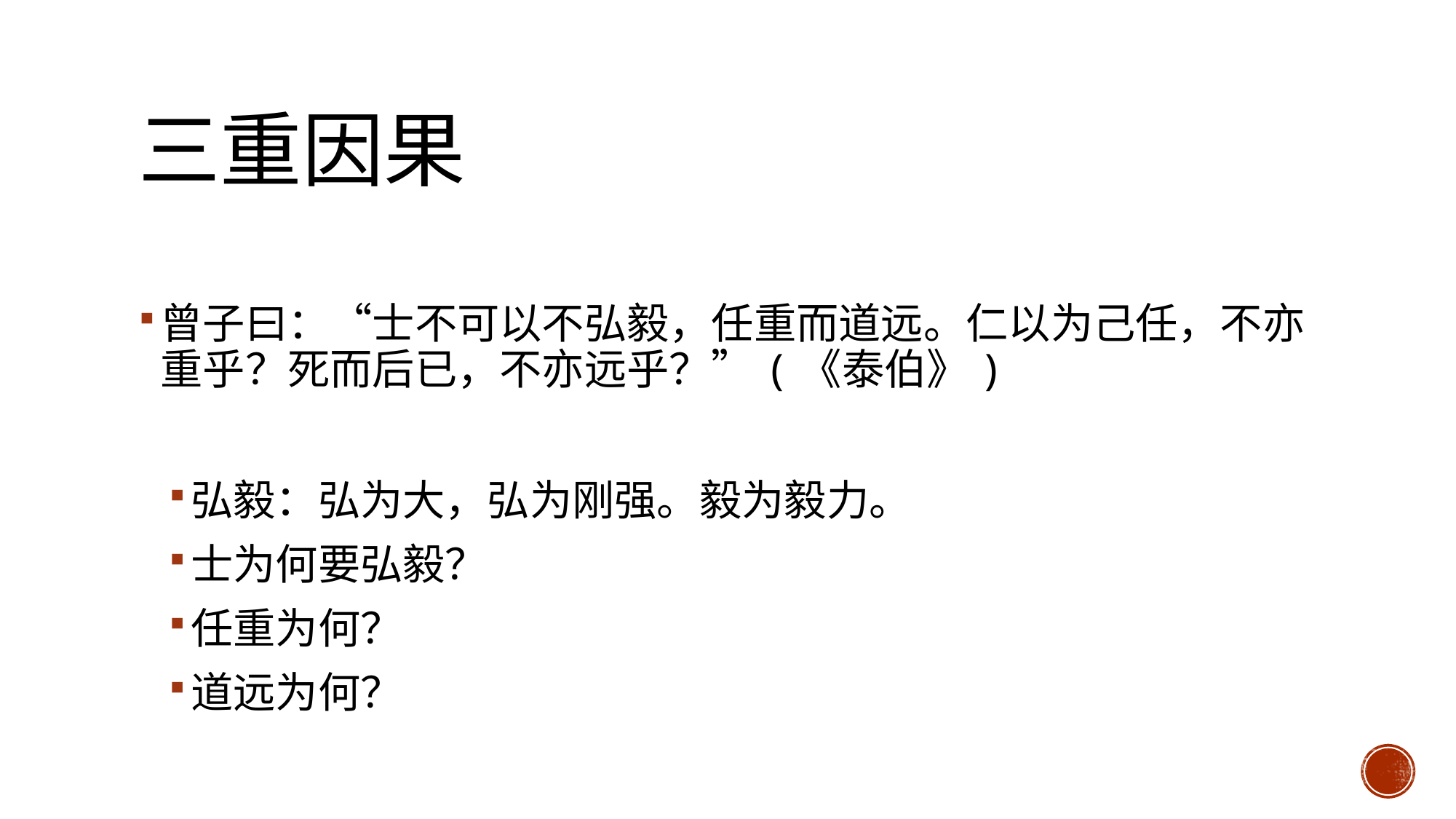

# 三重因果

曾子曰：“士不可以不弘毅，任重而道远。仁以为己任，不亦重乎？死而后已，不亦远乎？”(《泰伯》)
弘毅：弘为大，弘为刚强。毅为毅力。
士为何要弘毅？
任重为何？
道远为何？